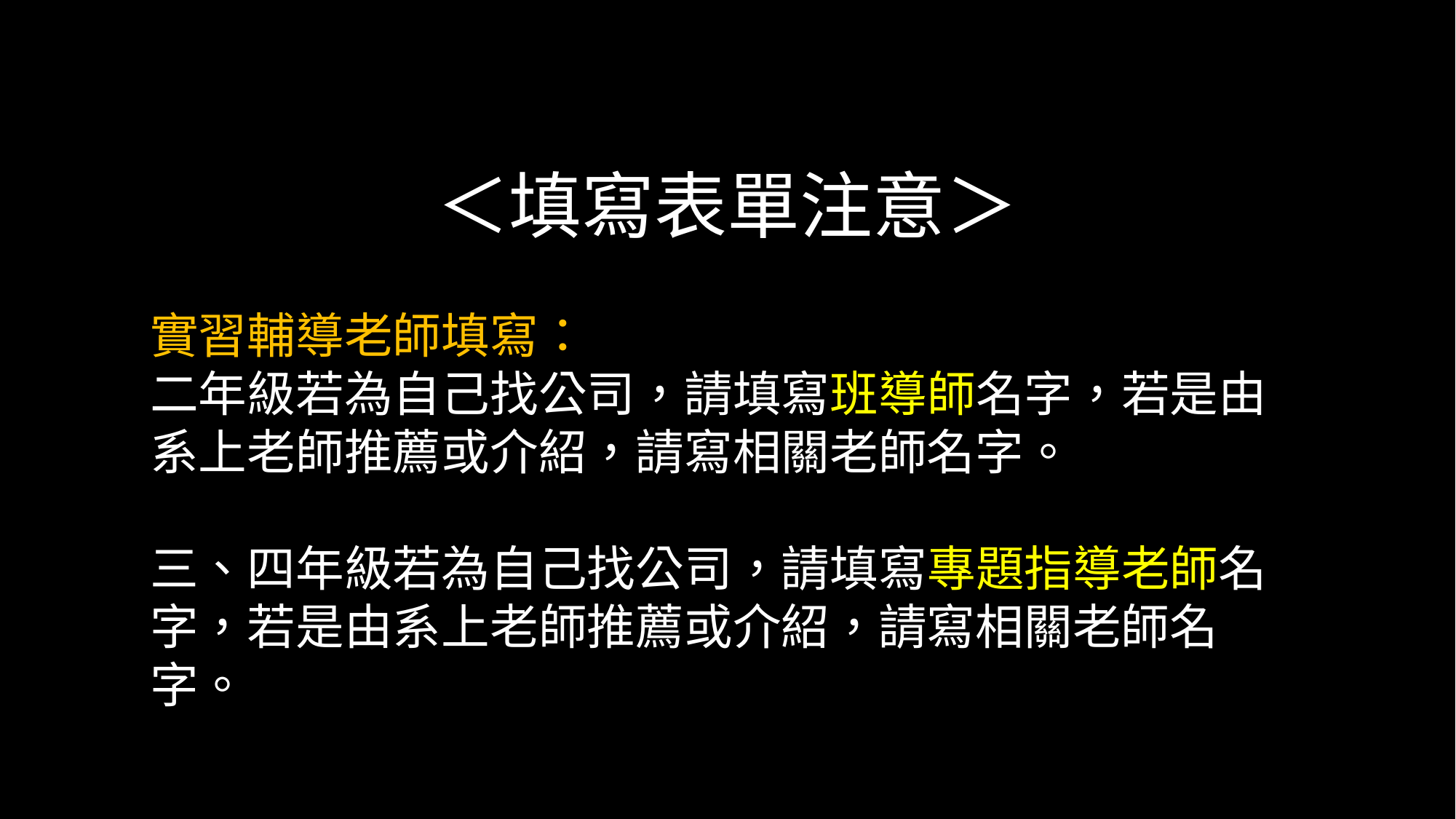

＜填寫表單注意＞

實習輔導老師填寫：
二年級若為自己找公司，請填寫班導師名字，若是由系上老師推薦或介紹，請寫相關老師名字。

三、四年級若為自己找公司，請填寫專題指導老師名字，若是由系上老師推薦或介紹，請寫相關老師名字。